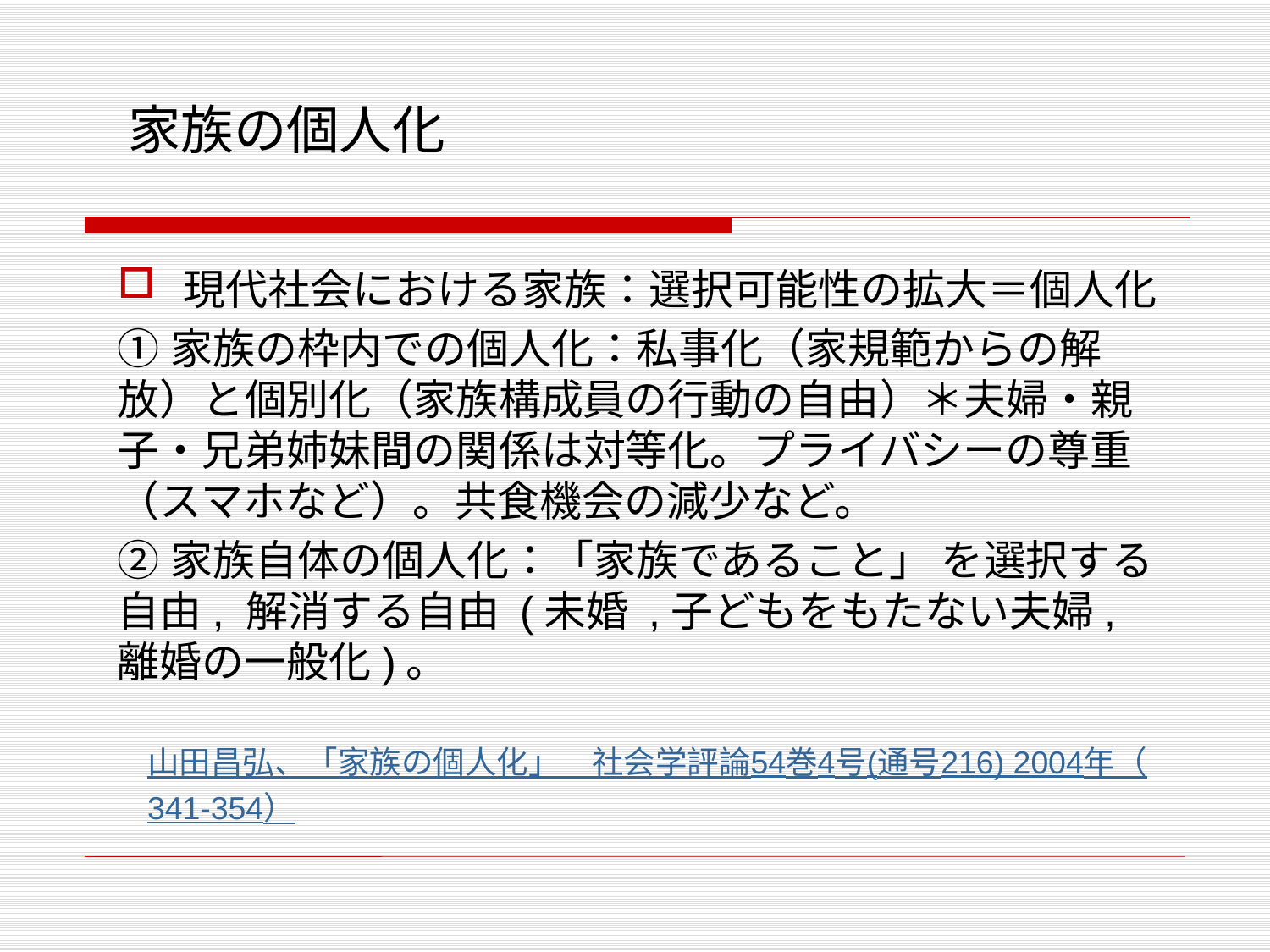

# 家族の個人化
現代社会における家族：選択可能性の拡大＝個人化
①家族の枠内での個人化：私事化（家規範からの解放）と個別化（家族構成員の行動の自由）＊夫婦・親子・兄弟姉妹間の関係は対等化。プライバシーの尊重（スマホなど）。共食機会の減少など。
②家族自体の個人化：「家族であること」 を選択する自由, 解消する自由 (未婚 ,子どもをもたない夫婦,離婚の一般化)。
山田昌弘、「家族の個人化」　社会学評論54巻4号(通号216) 2004年（341-354）